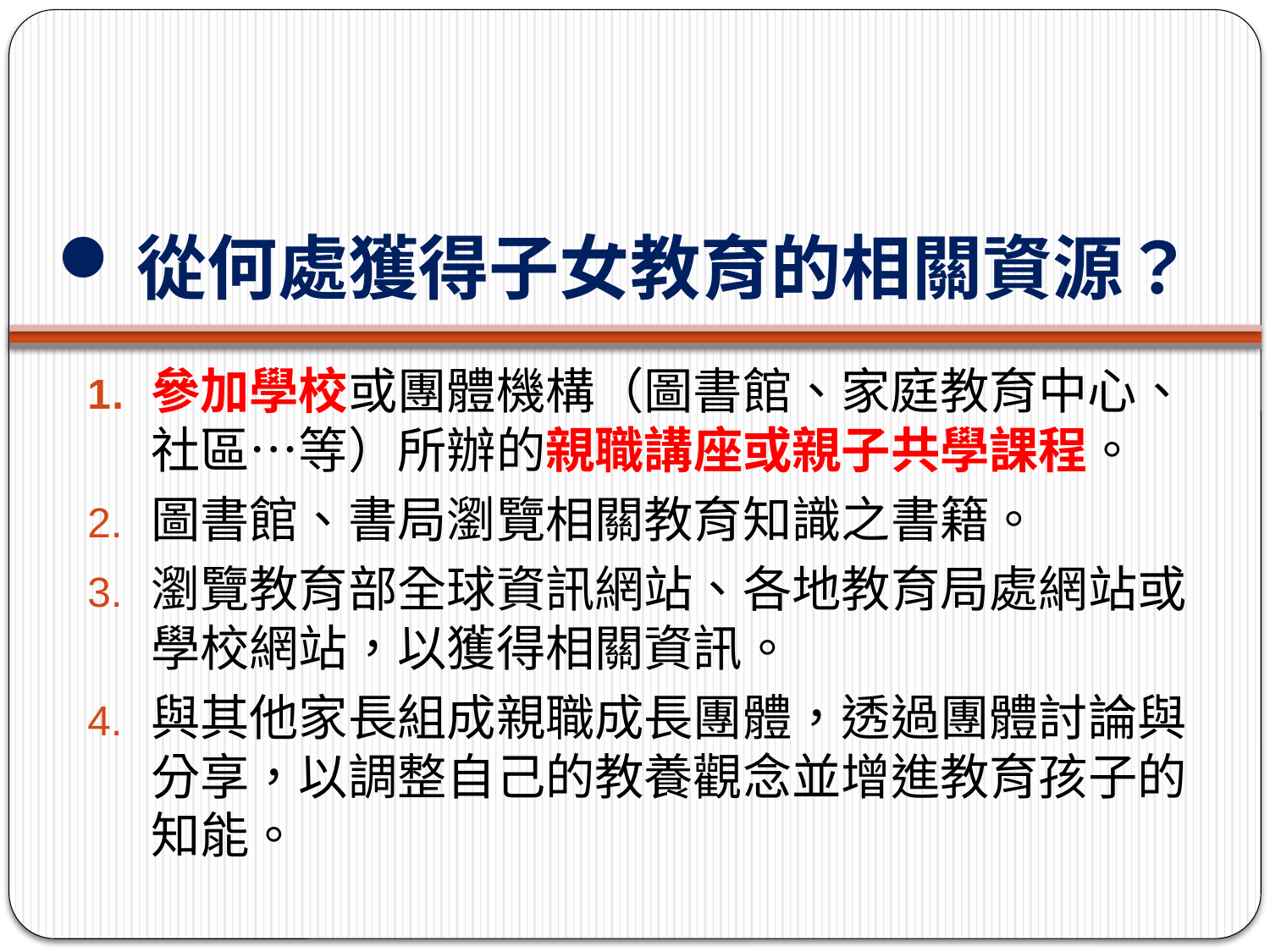

# 從何處獲得子女教育的相關資源？
參加學校或團體機構（圖書館、家庭教育中心、社區…等）所辦的親職講座或親子共學課程。
圖書館、書局瀏覽相關教育知識之書籍。
瀏覽教育部全球資訊網站、各地教育局處網站或學校網站，以獲得相關資訊。
與其他家長組成親職成長團體，透過團體討論與分享，以調整自己的教養觀念並增進教育孩子的知能。